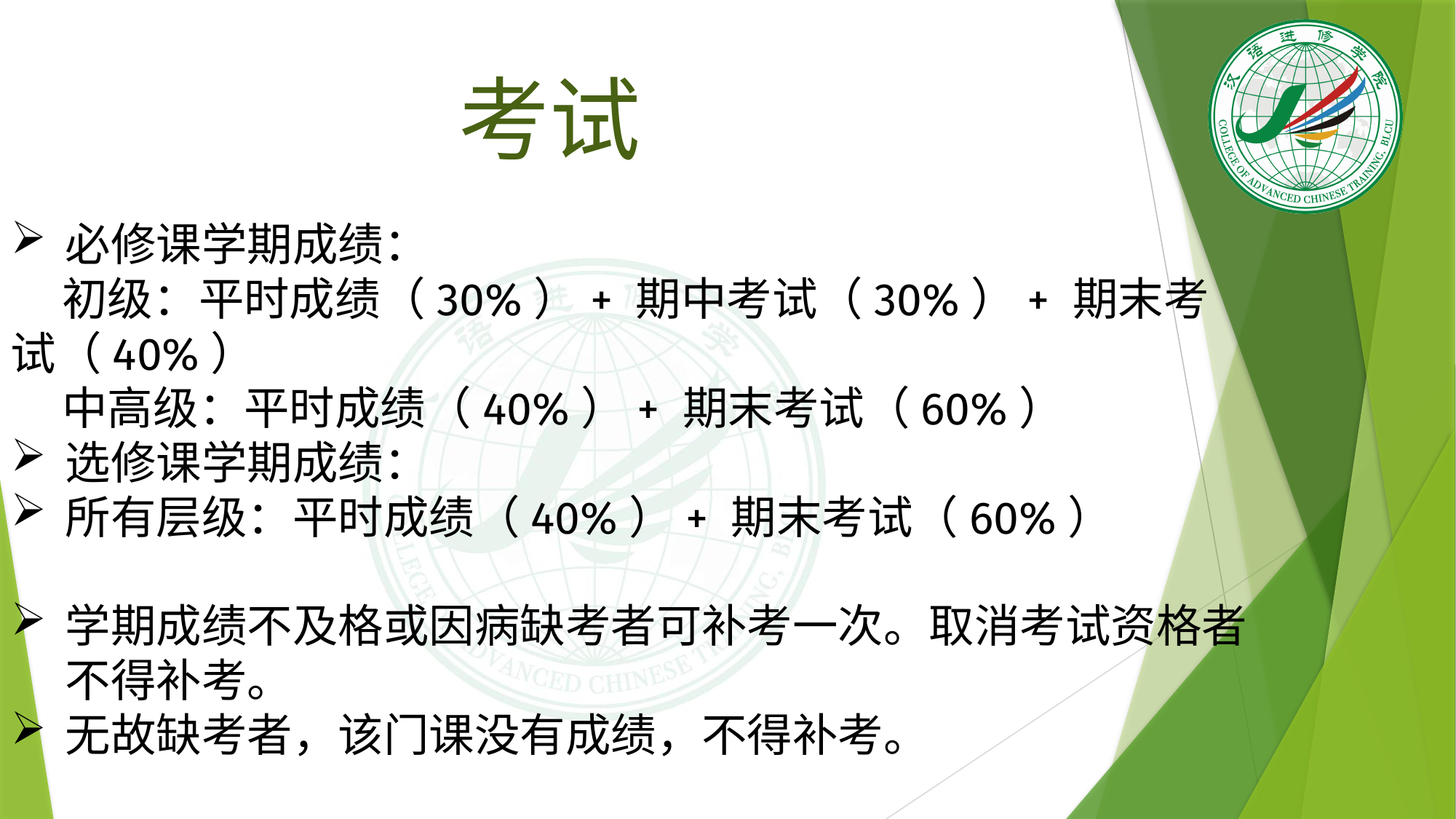

考试
必修课学期成绩：
    初级：平时成绩（30%）+ 期中考试（30%）+ 期末考试（40%）
    中高级：平时成绩（40%）+ 期末考试（60%）
选修课学期成绩：
所有层级：平时成绩（40%）+ 期末考试（60%）

学期成绩不及格或因病缺考者可补考一次。取消考试资格者不得补考。
无故缺考者，该门课没有成绩，不得补考。